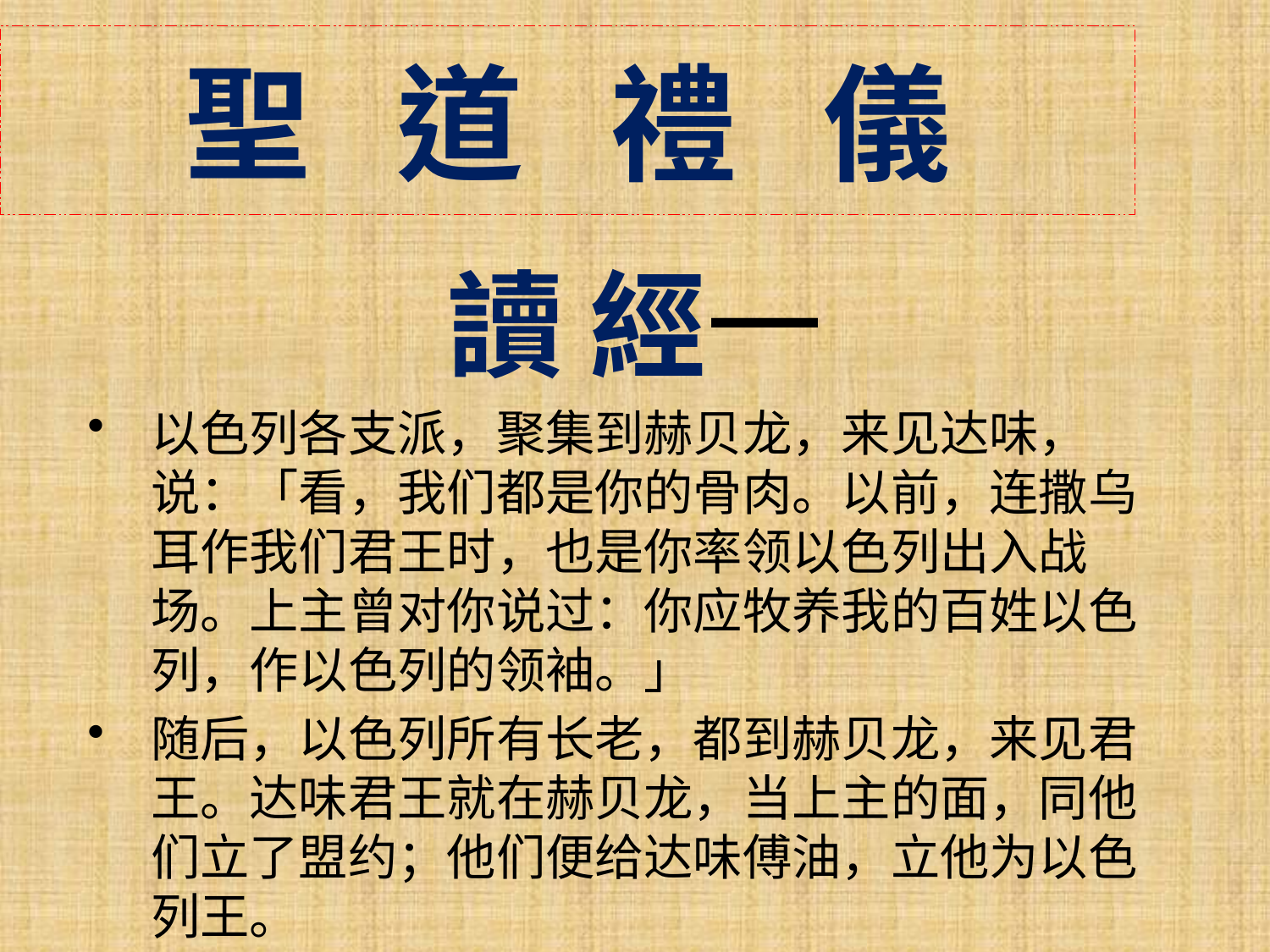

聖   道   禮   儀
讀 經一
以色列各支派，聚集到赫贝龙，来见达味，说：「看，我们都是你的骨肉。以前，连撒乌耳作我们君王时，也是你率领以色列出入战场。上主曾对你说过：你应牧养我的百姓以色列，作以色列的领袖。」
随后，以色列所有长老，都到赫贝龙，来见君王。达味君王就在赫贝龙，当上主的面，同他们立了盟约；他们便给达味傅油，立他为以色列王。